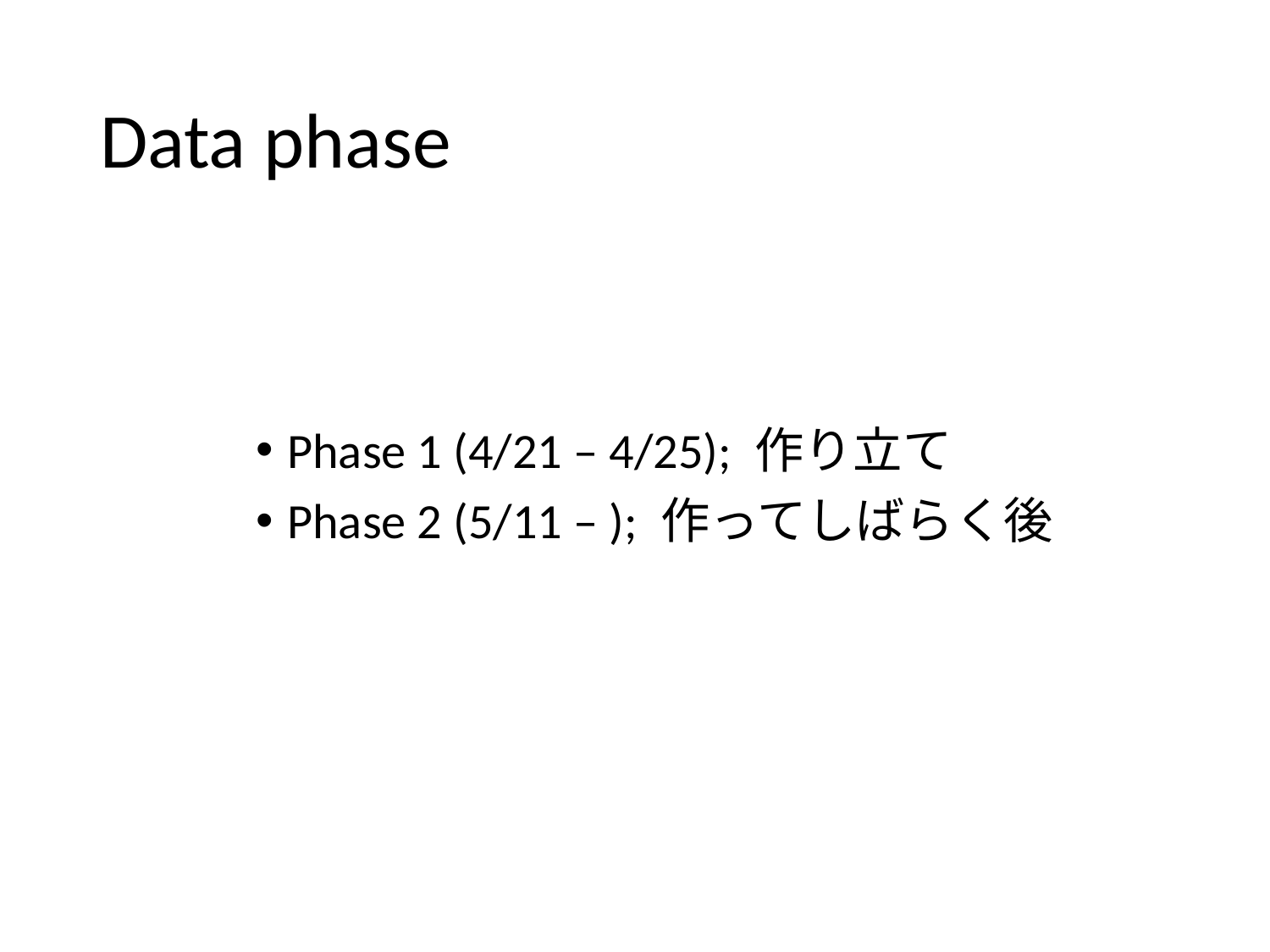

# Data phase
Phase 1 (4/21 – 4/25); 作り立て
Phase 2 (5/11 – ); 作ってしばらく後